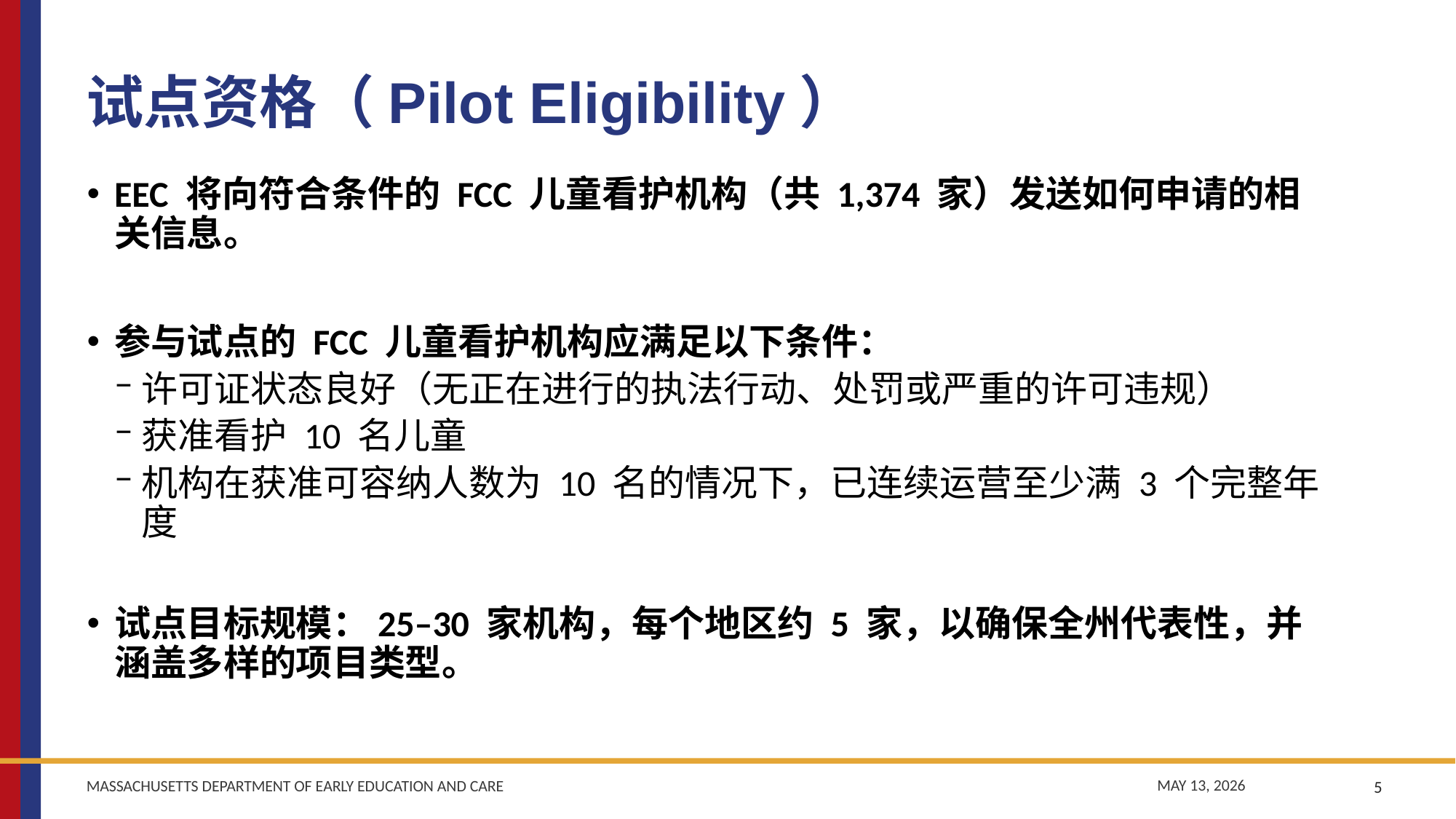

# 试点资格（Pilot Eligibility）
EEC 将向符合条件的 FCC 儿童看护机构（共 1,374 家）发送如何申请的相关信息。

参与试点的 FCC 儿童看护机构应满足以下条件：
许可证状态良好（无正在进行的执法行动、处罚或严重的许可违规）
获准看护 10 名儿童
机构在获准可容纳人数为 10 名的情况下，已连续运营至少满 3 个完整年度

试点目标规模：25–30 家机构，每个地区约 5 家，以确保全州代表性，并涵盖多样的项目类型。

5